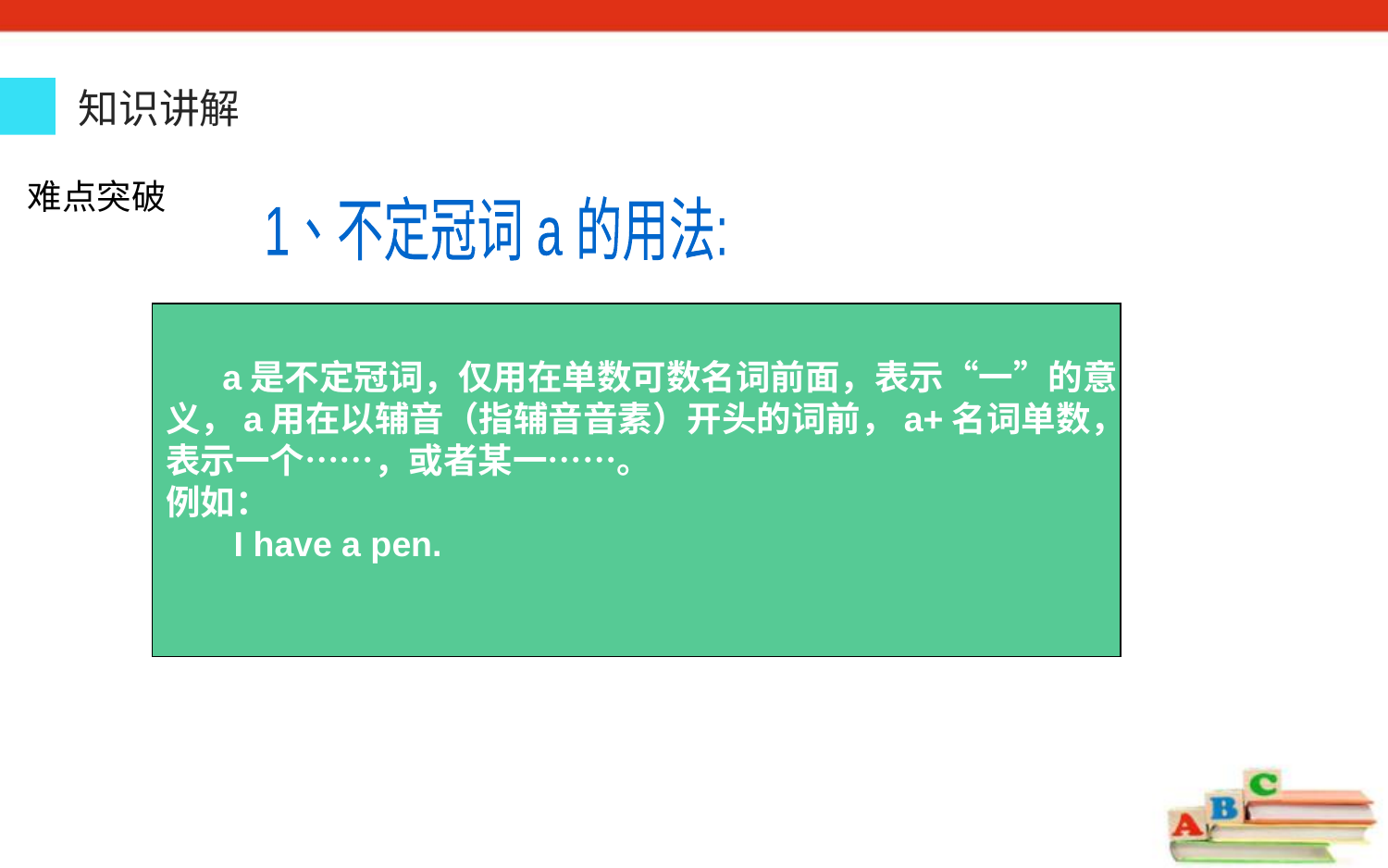

活动与探究（温馨提示：规范操作、注意安全）

知识讲解

难点突破
1、不定冠词 a 的用法:
       a是不定冠词，仅用在单数可数名词前面，表示“一”的意
义，a用在以辅音（指辅音音素）开头的词前，a+名词单数，
表示一个……，或者某一……。
例如：
       I have a pen.